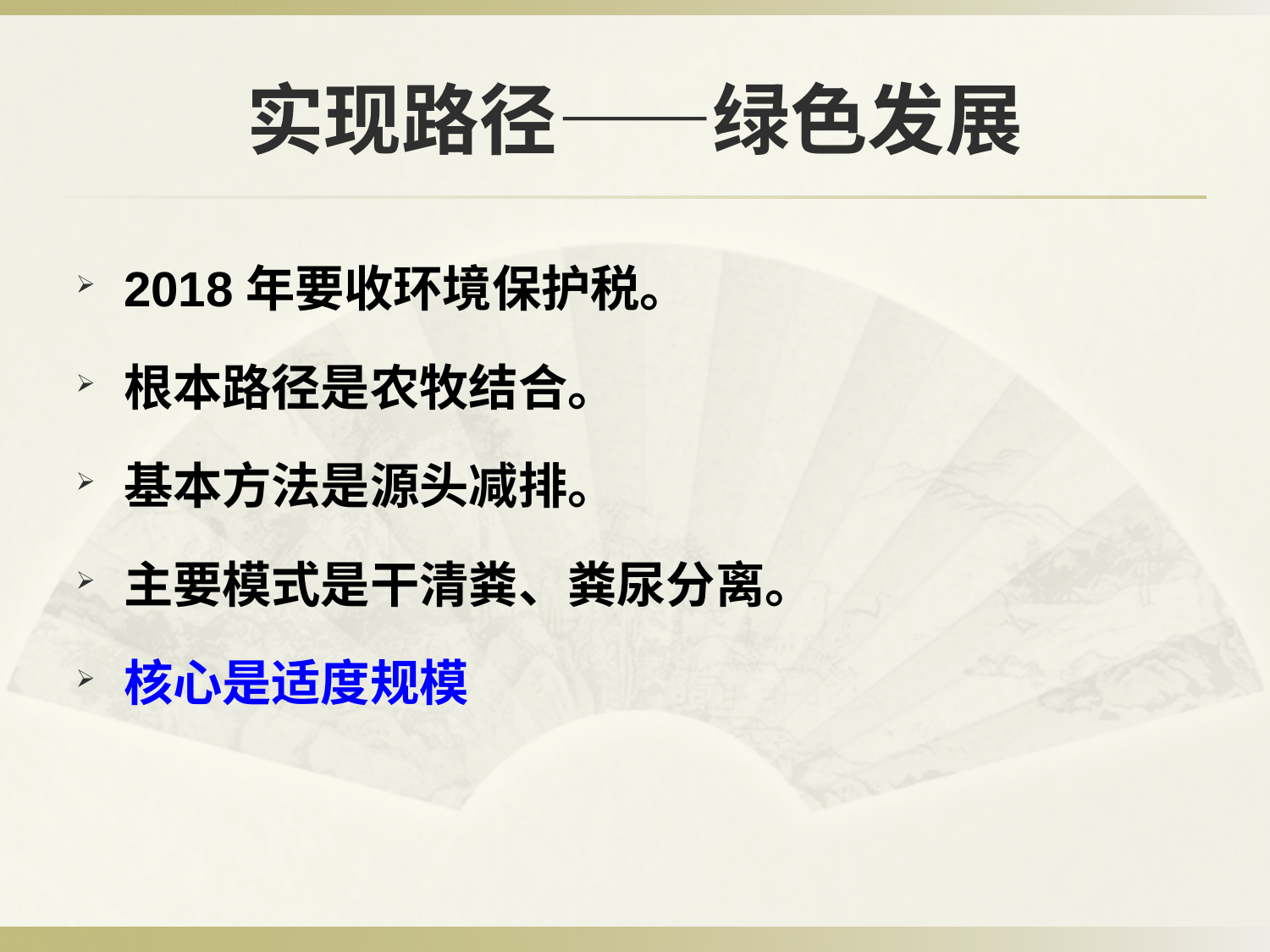

# 实现路径——绿色发展
2018年要收环境保护税。
根本路径是农牧结合。
基本方法是源头减排。
主要模式是干清粪、粪尿分离。
核心是适度规模